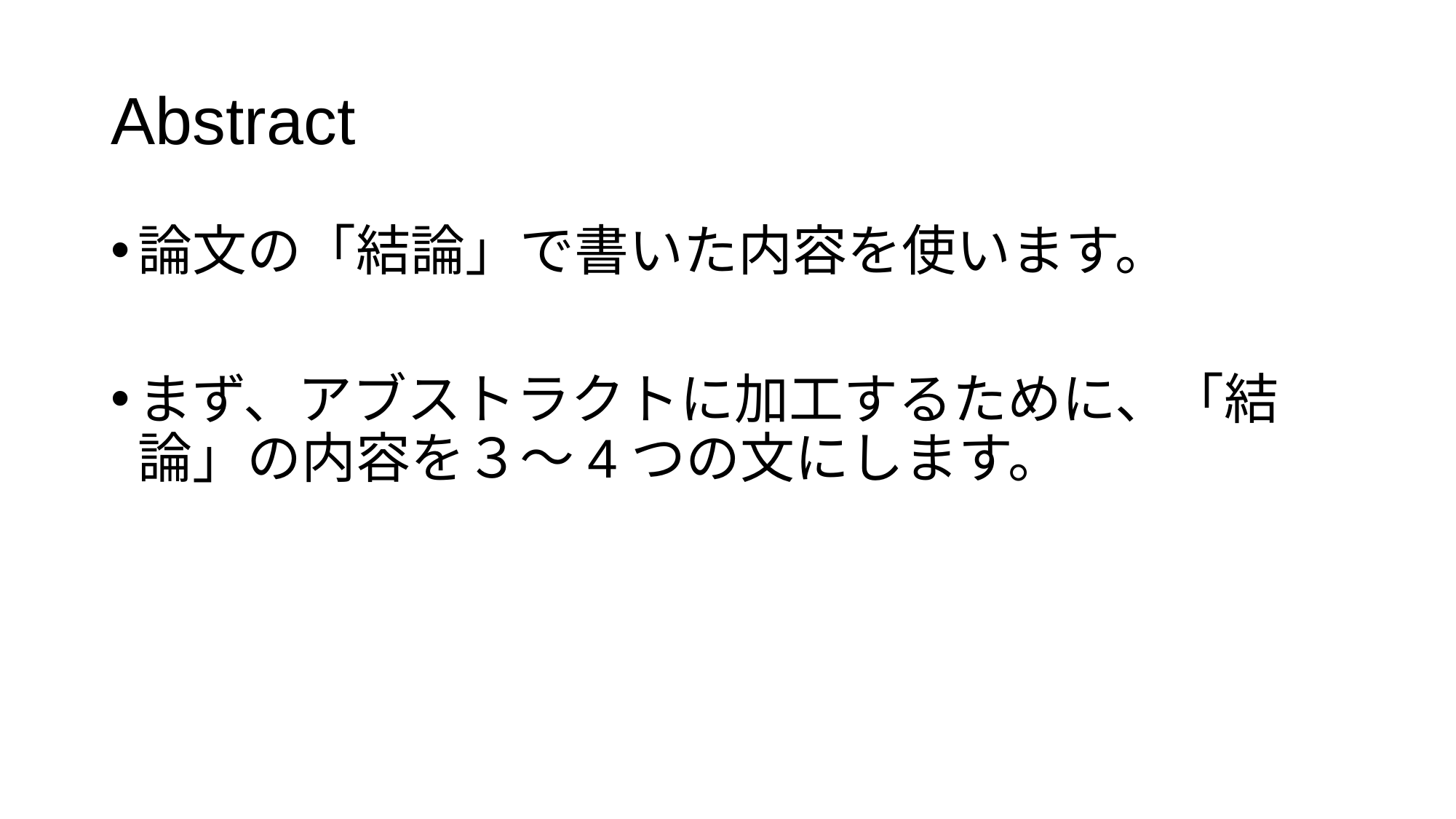

# Abstract
論文の「結論」で書いた内容を使います。

まず、アブストラクトに加工するために、「結論」の内容を３～4つの文にします。